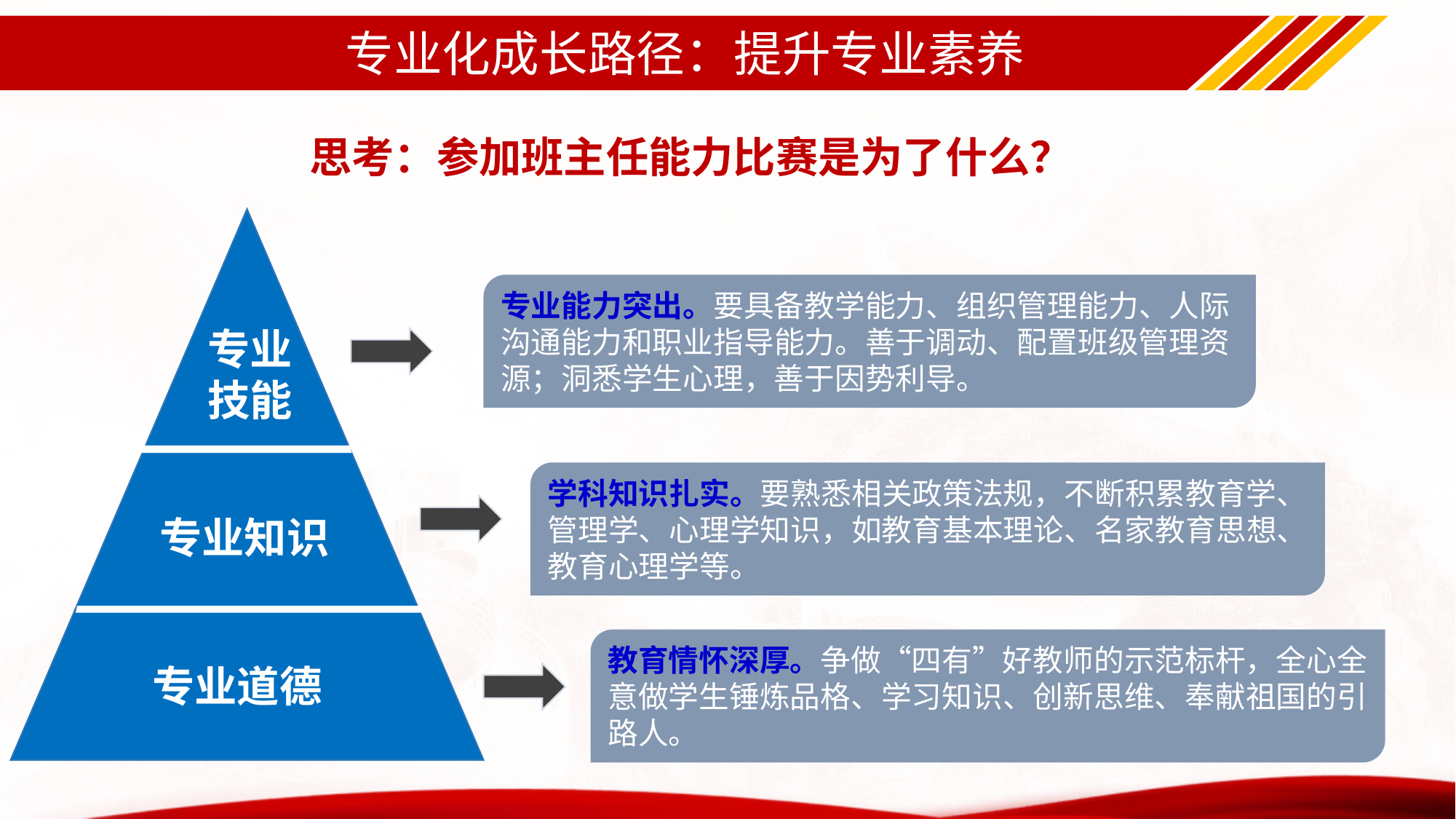

# 专业化成长路径：提升专业素养
思考：参加班主任能力比赛是为了什么？

专业
技能
专业知识
专业道德

专业能力突出。要具备教学能力、组织管理能力、人际沟通能力和职业指导能力。善于调动、配置班级管理资源；洞悉学生心理，善于因势利导。
学科知识扎实。要熟悉相关政策法规，不断积累教育学、管理学、心理学知识，如教育基本理论、名家教育思想、教育心理学等。
教育情怀深厚。争做“四有”好教师的示范标杆，全心全意做学生锤炼品格、学习知识、创新思维、奉献祖国的引路人。